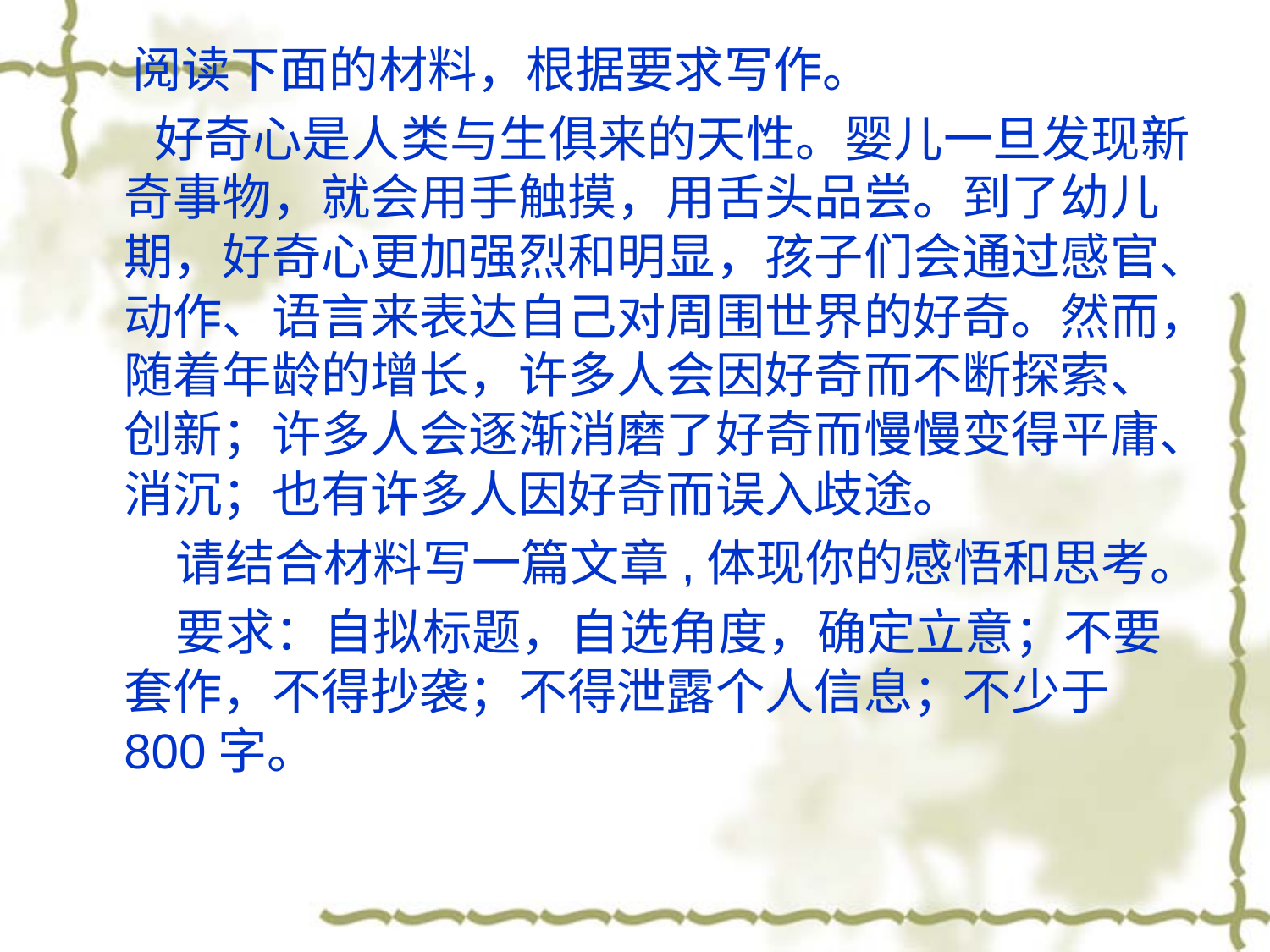

阅读下面的材料，根据要求写作。
      好奇心是人类与生俱来的天性。婴儿一旦发现新奇事物，就会用手触摸，用舌头品尝。到了幼儿期，好奇心更加强烈和明显，孩子们会通过感官、动作、语言来表达自己对周围世界的好奇。然而，随着年龄的增长，许多人会因好奇而不断探索、创新；许多人会逐渐消磨了好奇而慢慢变得平庸、消沉；也有许多人因好奇而误入歧途。
        请结合材料写一篇文章,体现你的感悟和思考。
        要求：自拟标题，自选角度，确定立意；不要套作，不得抄袭；不得泄露个人信息；不少于800字。
#